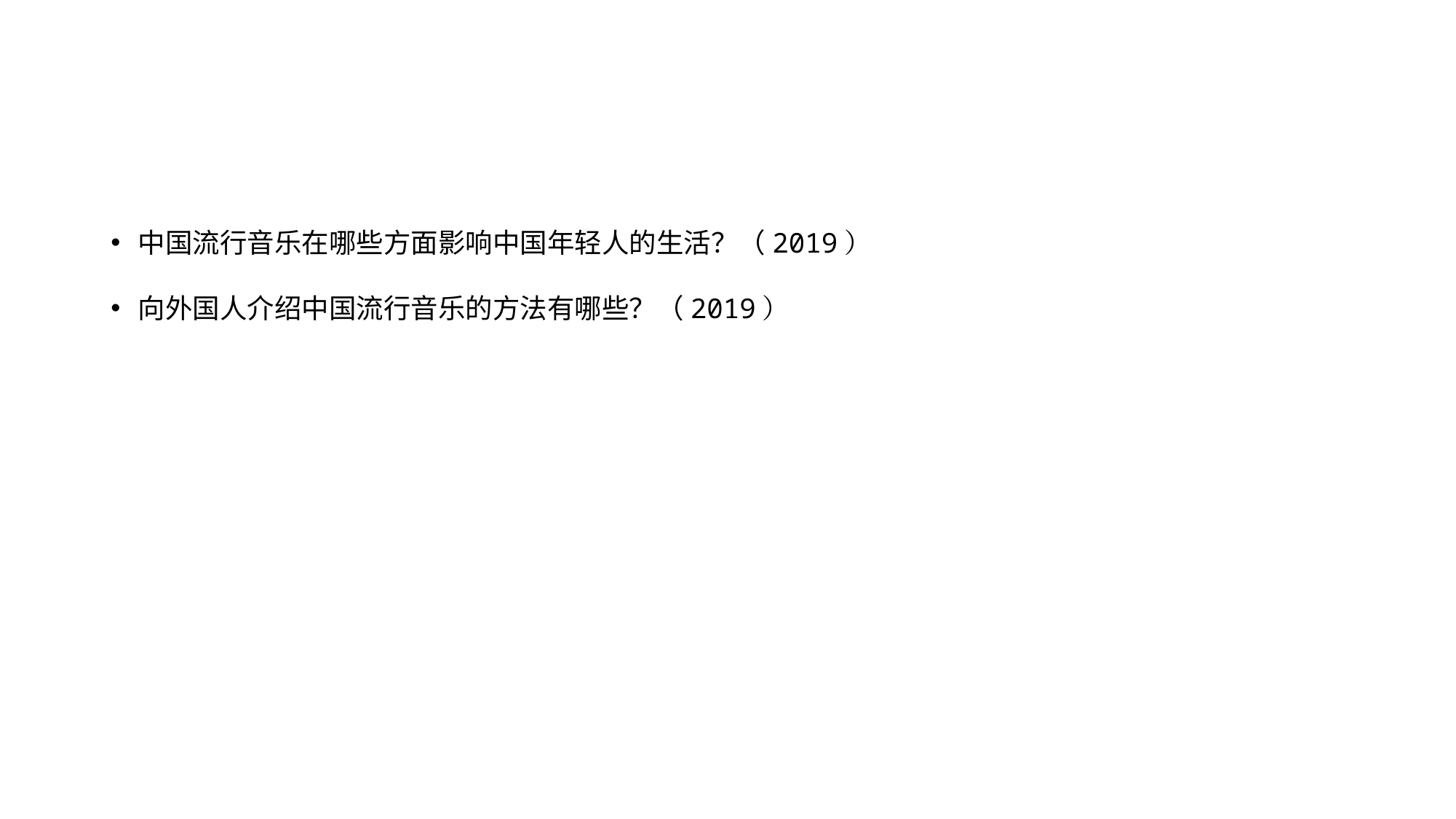

#
中国流行音乐在哪些方面影响中国年轻人的生活？（2019）
向外国人介绍中国流行音乐的方法有哪些？（2019）